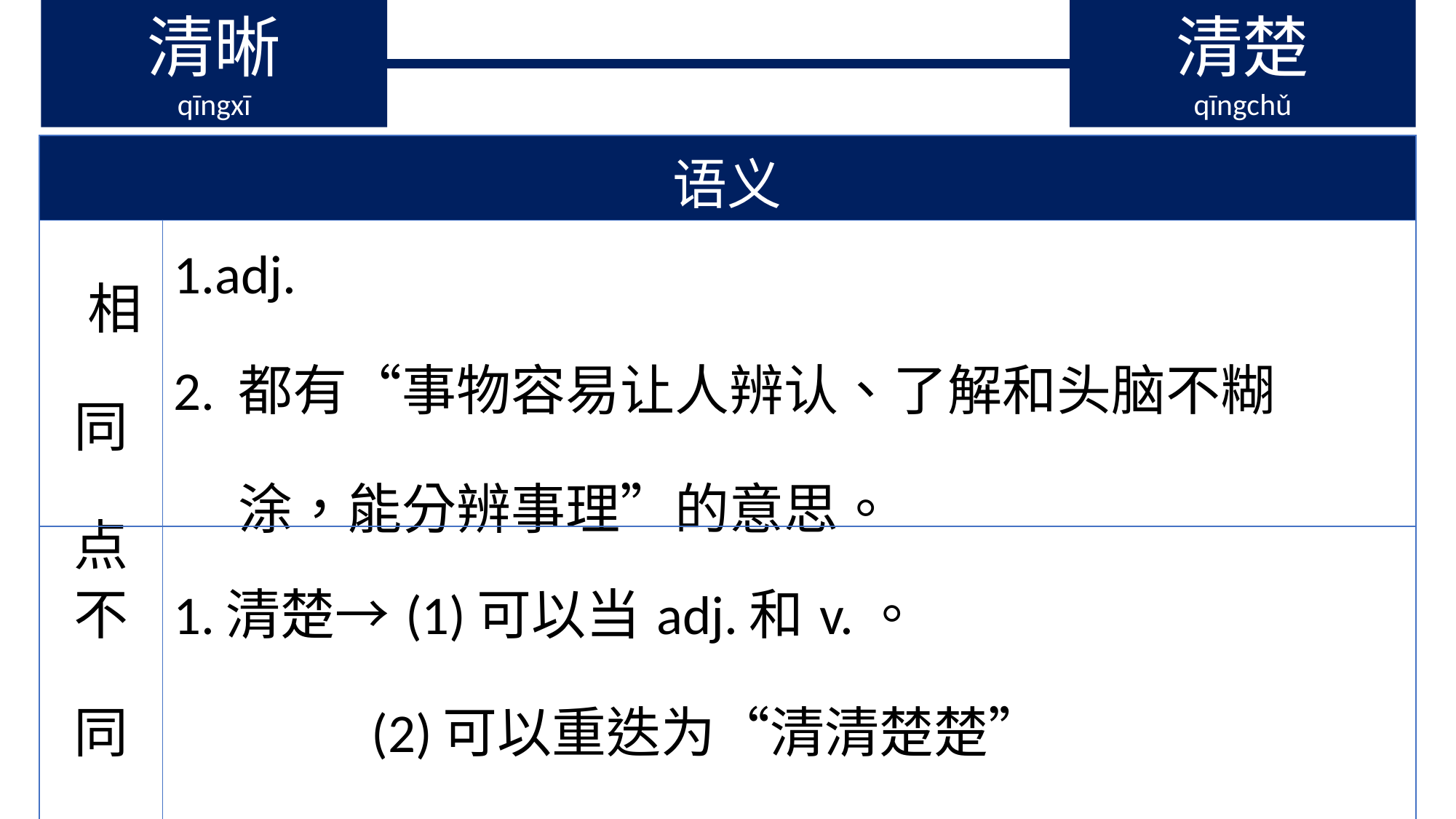

清晰
qīngxī
清楚
qīngchǔ
| 语义 |  |
| --- | --- |
| 相同点 | 1.adj. 2. 都有“事物容易让人辨认、了解和头脑不糊 涂，能分辨事理”的意思。 |
| 不同点 | 1.清楚→(1)可以当adj.和v.。 (2)可以重迭为“清清楚楚” (3)可当动词补语(complements)。 |